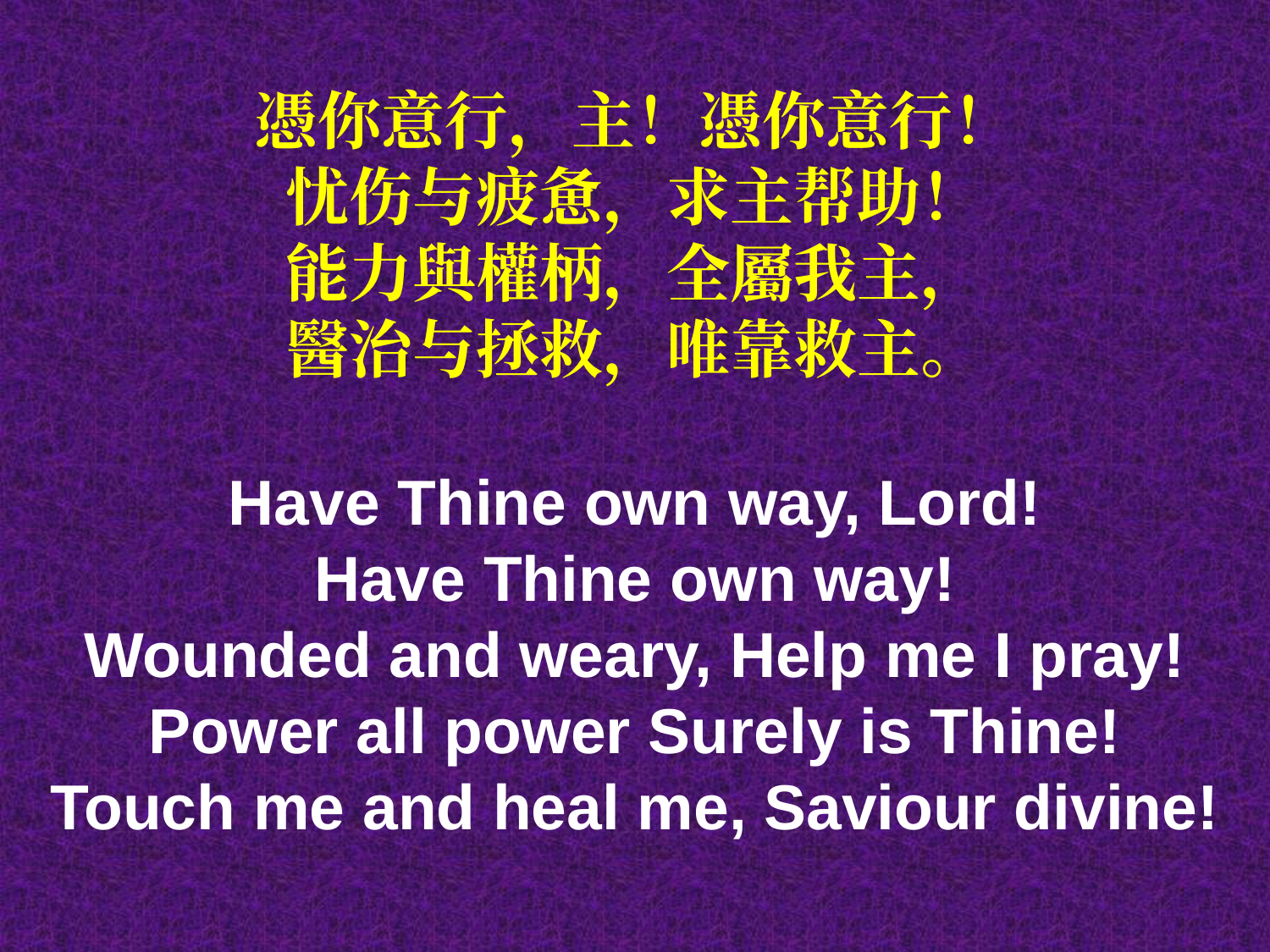

憑你意行，主！憑你意行！
忧伤与疲惫，求主帮助！
能力與權柄，全屬我主，
醫治与拯救，唯靠救主。

Have Thine own way, Lord!
Have Thine own way!
Wounded and weary, Help me I pray!
Power all power Surely is Thine!
Touch me and heal me, Saviour divine!